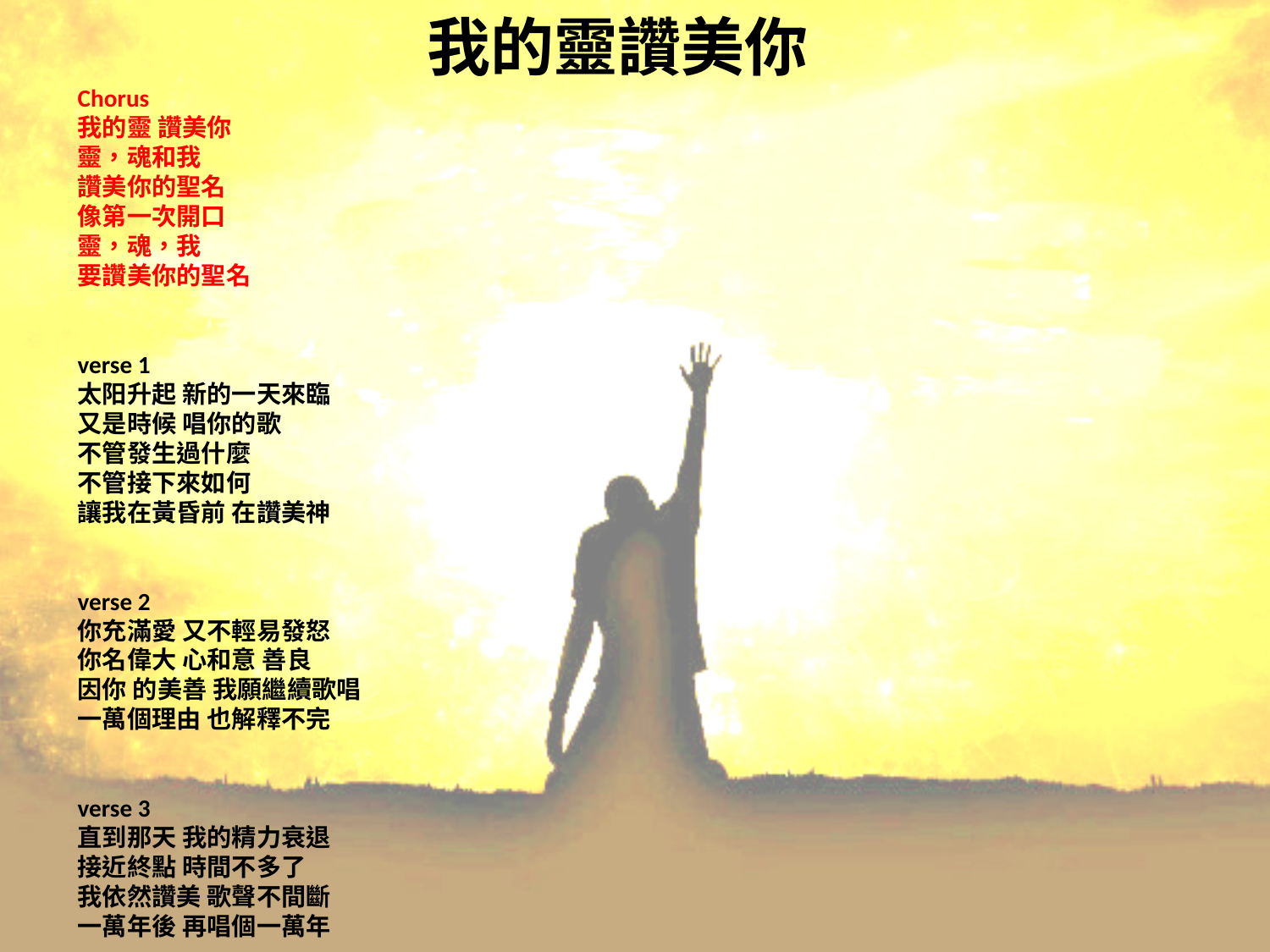

# 我的靈讚美你
Chorus
我的靈 讚美你
靈，魂和我
讚美你的聖名
像第一次開口
靈，魂，我
要讚美你的聖名
verse 1
太阳升起 新的一天來臨
又是時候 唱你的歌
不管發生過什麼
不管接下來如何
讓我在黃昏前 在讚美神
verse 2
你充滿愛 又不輕易發怒
你名偉大 心和意 善良
因你 的美善 我願繼續歌唱
一萬個理由 也解釋不完
verse 3
直到那天 我的精力衰退
接近終點 時間不多了
我依然讚美 歌聲不間斷
一萬年後 再唱個一萬年